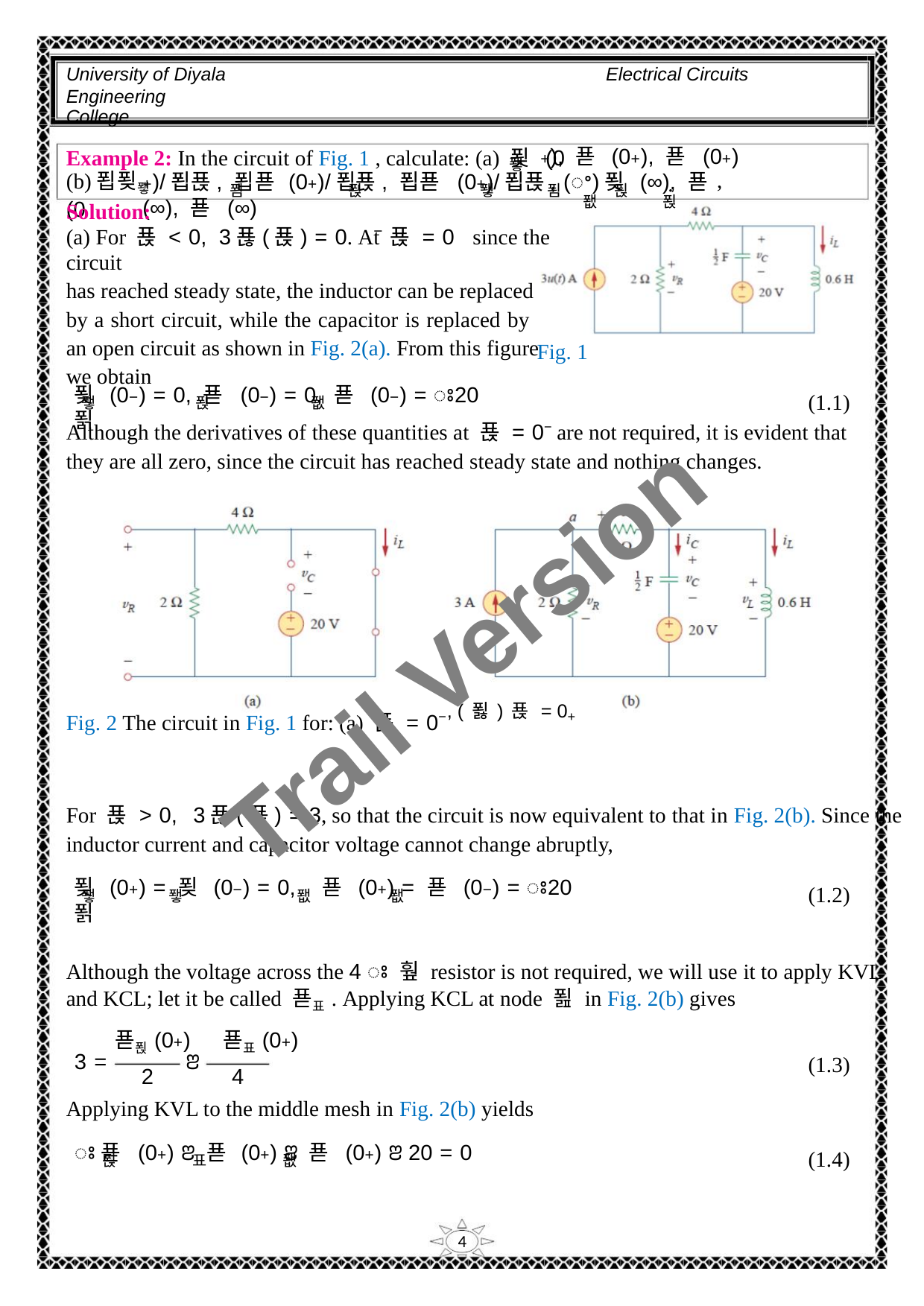

University of Diyala
Engineering College
Electrical Circuits
+), 푣 (0+), 푣 (0+)
,
퐶 푅
Example 2: In the circuit of Fig. 1 , calculate: (a) 푖 (0
퐿
+)/푑푡, 푑푣 (0+)/푑푡, 푑푣 (0+)/푑푡, (ꢀ)푖 (∞), 푣 (∞), 푣 (∞)
(b)푑푖퐿(0
.
푐
푅
퐿
푐
푅
Solution:
−
(a) For 푡 < 0, 3푢(푡) = 0. At 푡 = 0 since the circuit
has reached steady state, the inductor can be replaced
by a short circuit, while the capacitor is replaced by
an open circuit as shown in Fig. 2(a). From this figure
we obtain
Fig. 1
푖 (0−) = 0, 푣 (0−) = 0, 푣 (0−) = ꢁ20푉
(1.1)
퐿
푅
퐶
Although the derivatives of these quantities at 푡 = 0− are not required, it is evident that
they are all zero, since the circuit has reached steady state and nothing changes.
Trail Version
Trail Version
Trail Version
Trail Version
Trail Version
Trail Version
Trail Version
Trail Version
Trail Version
Trail Version
Trail Version
Trail Version
Trail Version
Fig. 2 The circuit in Fig. 1 for: (a) 푡 = 0−, (푏)푡 = 0+
For 푡 > 0, 3푢(푡) = 3, so that the circuit is now equivalent to that in Fig. 2(b). Since the
inductor current and capacitor voltage cannot change abruptly,
푖 (0+) = 푖 (0−) = 0, 푣 (0+) = 푣 (0−) = ꢁ20푉
(1.2)
퐿
퐿
퐶
퐶
Although the voltage across the 4 ꢁ 훺 resistor is not required, we will use it to apply KVL
and KCL; let it be called 푣표. Applying KCL at node 푎 in Fig. 2(b) gives
푣푅(0+) 푣표(0+)
3 =
ꢂ
(1.3)
(1.4)
2
4
Applying KVL to the middle mesh in Fig. 2(b) yields
ꢁ푣 (0+) ꢂ 푣 (0+) ꢂ 푣 (0+) ꢂ 20 = 0
푅
표
퐶
4